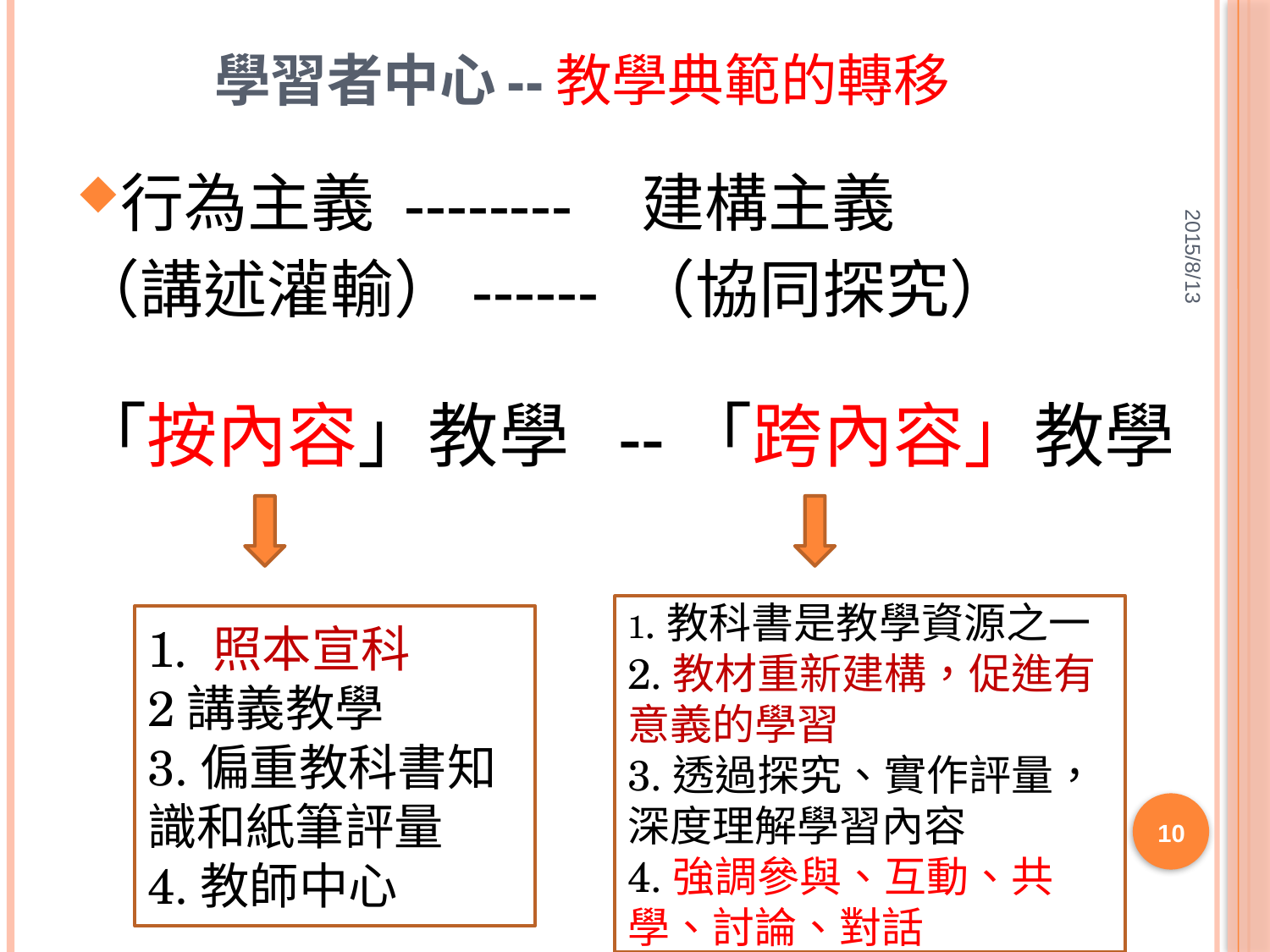

# 學習者中心--教學典範的轉移
2015/8/13
行為主義 --------   建構主義
（講述灌輸）------ （協同探究）

「按內容」教學  --「跨內容」教學

1.教科書是教學資源之一
2.教材重新建構，促進有意義的學習
3.透過探究、實作評量，深度理解學習內容
4.強調參與、互動、共學、討論、對話
1. 照本宣科
2講義教學
3.偏重教科書知識和紙筆評量
4.教師中心
10